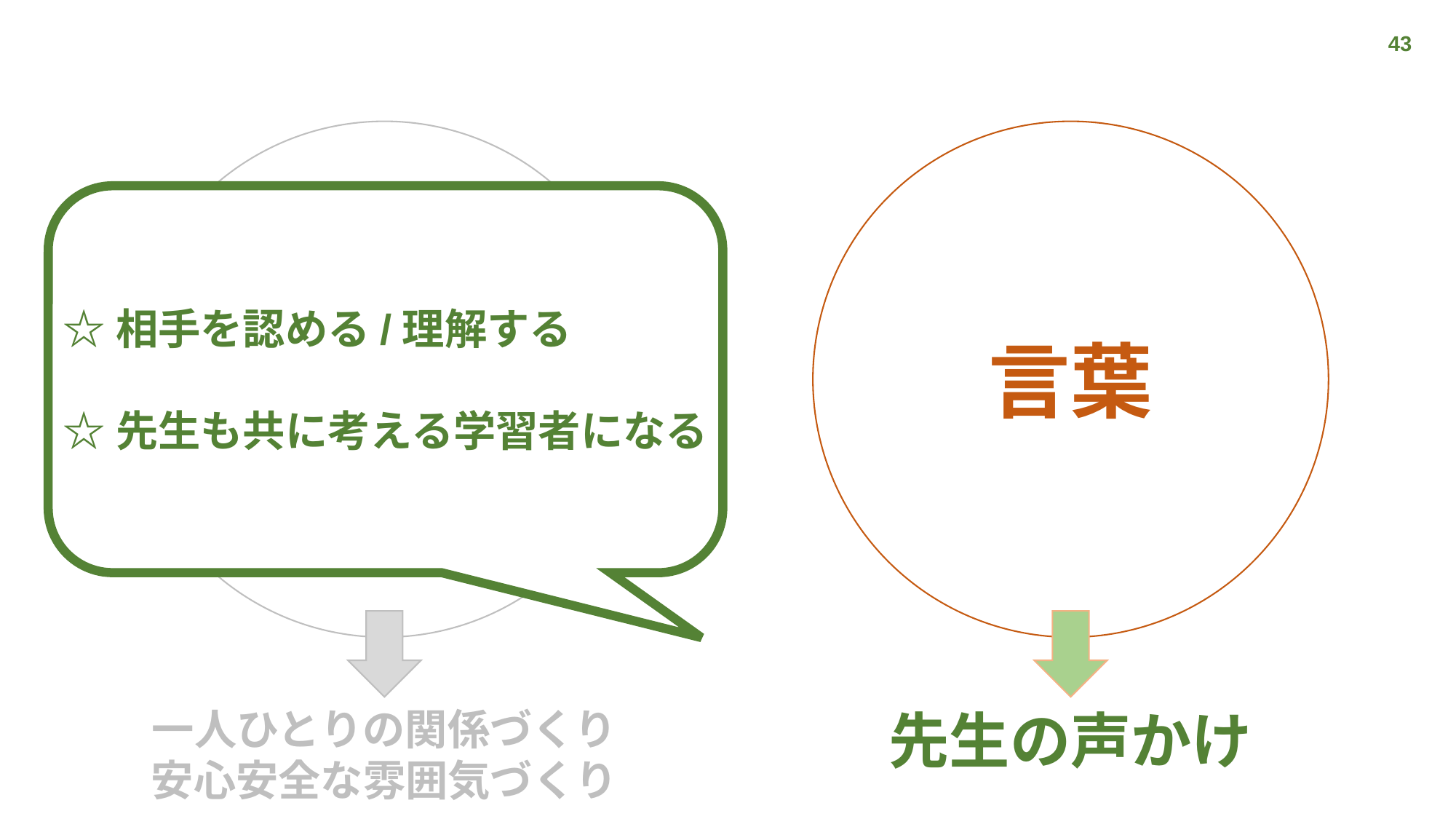

43
雰囲気
言葉

☆相手を認める/理解する

☆先生も共に考える学習者になる

一人ひとりの関係づくり
安心安全な雰囲気づくり
先生の声かけ